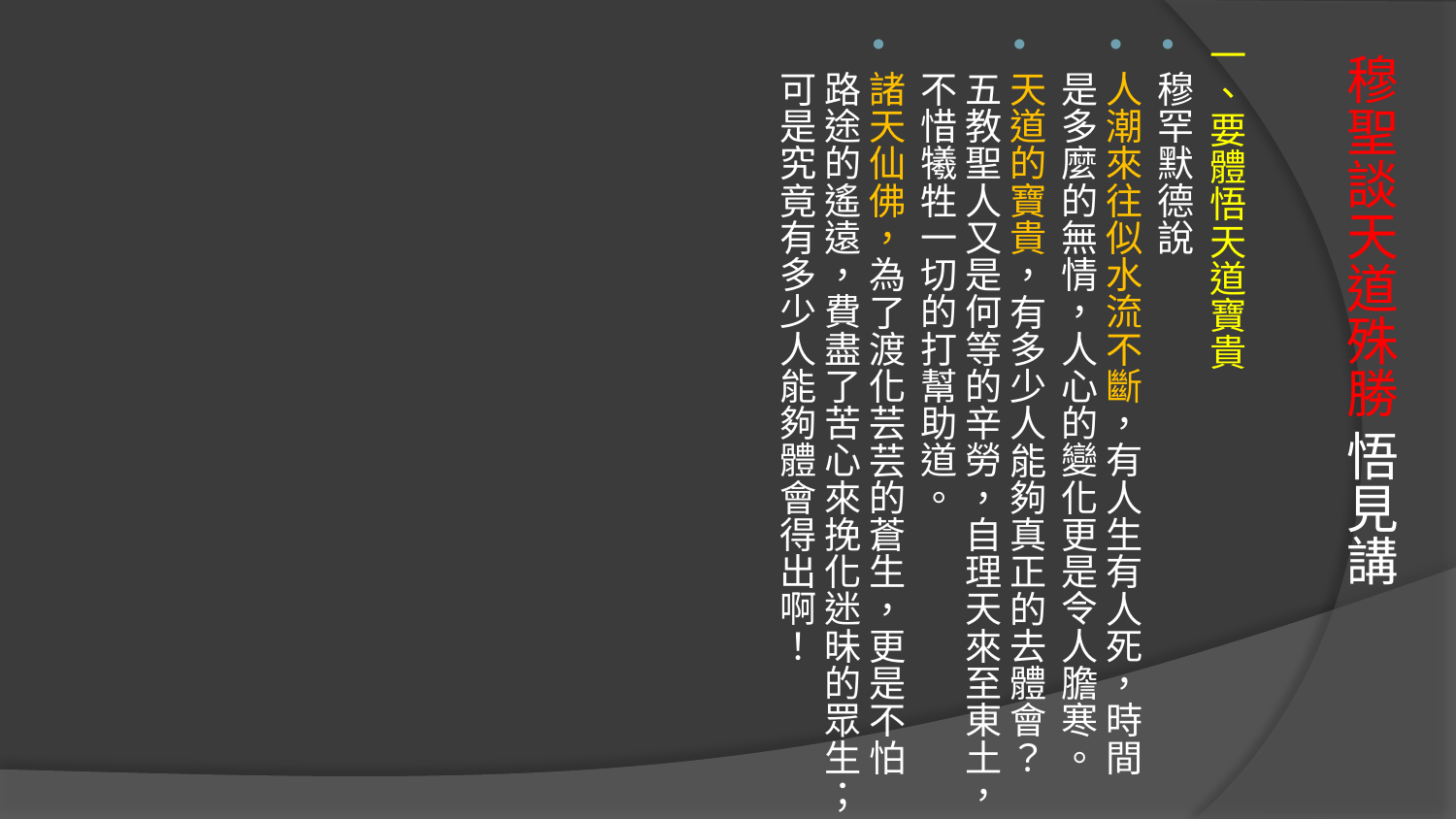

一、要體悟天道寶貴
穆罕默德說
人潮來往似水流不斷，有人生有人死，時間是多麼的無情，人心的變化更是令人膽寒。
天道的寶貴，有多少人能夠真正的去體會？五教聖人又是何等的辛勞，自理天來至東土，不惜犧牲一切的打幫助道。
諸天仙佛，為了渡化芸芸的蒼生，更是不怕路途的遙遠，費盡了苦心來挽化迷昧的眾生；可是究竟有多少人能夠體會得出啊！

# 穆聖談天道殊勝 悟見講